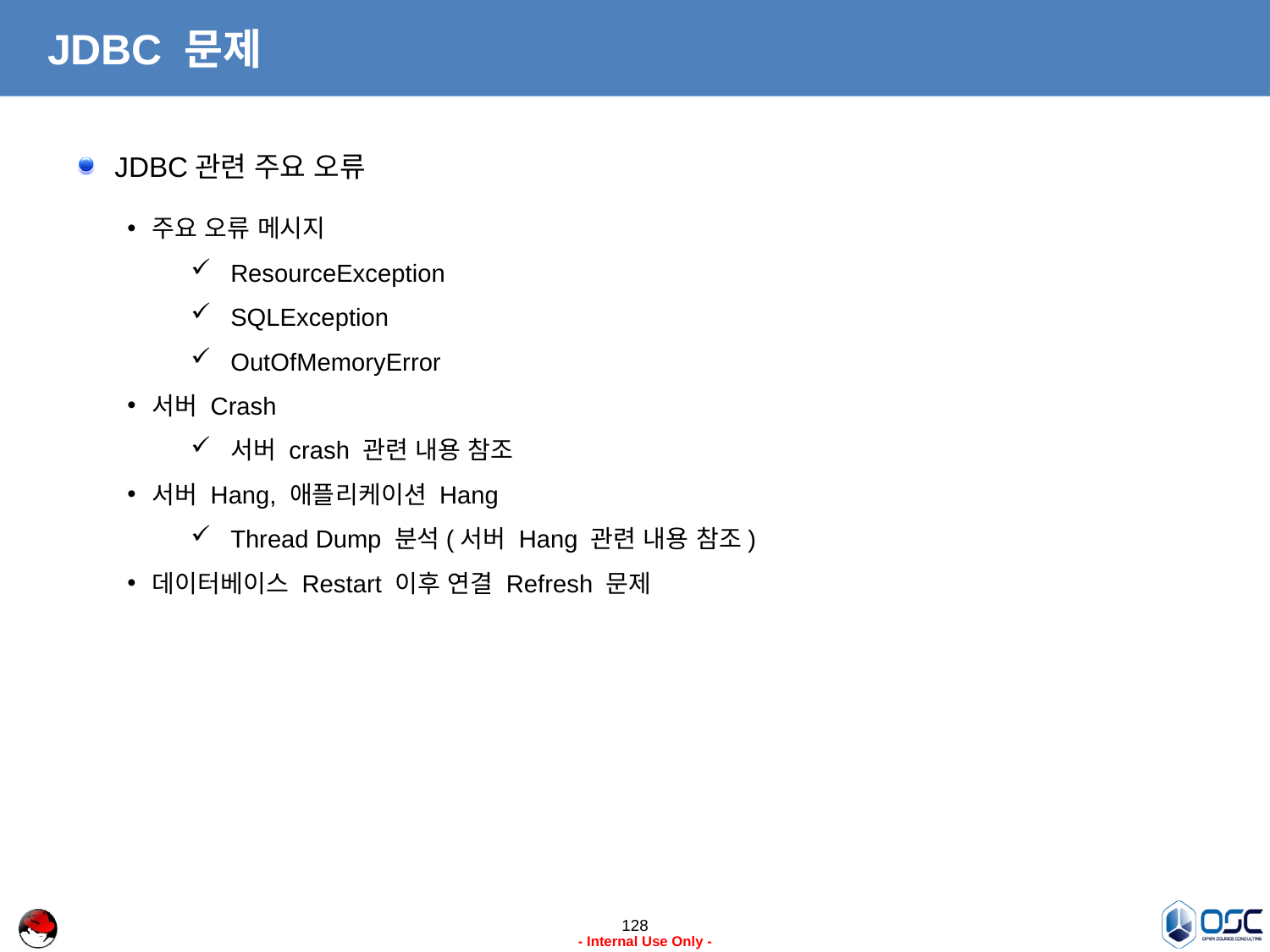

# JDBC 문제
JDBC관련 주요 오류
주요 오류 메시지
ResourceException
SQLException
OutOfMemoryError
서버 Crash
서버 crash 관련 내용 참조
서버 Hang, 애플리케이션 Hang
Thread Dump 분석(서버 Hang 관련 내용 참조)
데이터베이스 Restart 이후 연결 Refresh 문제